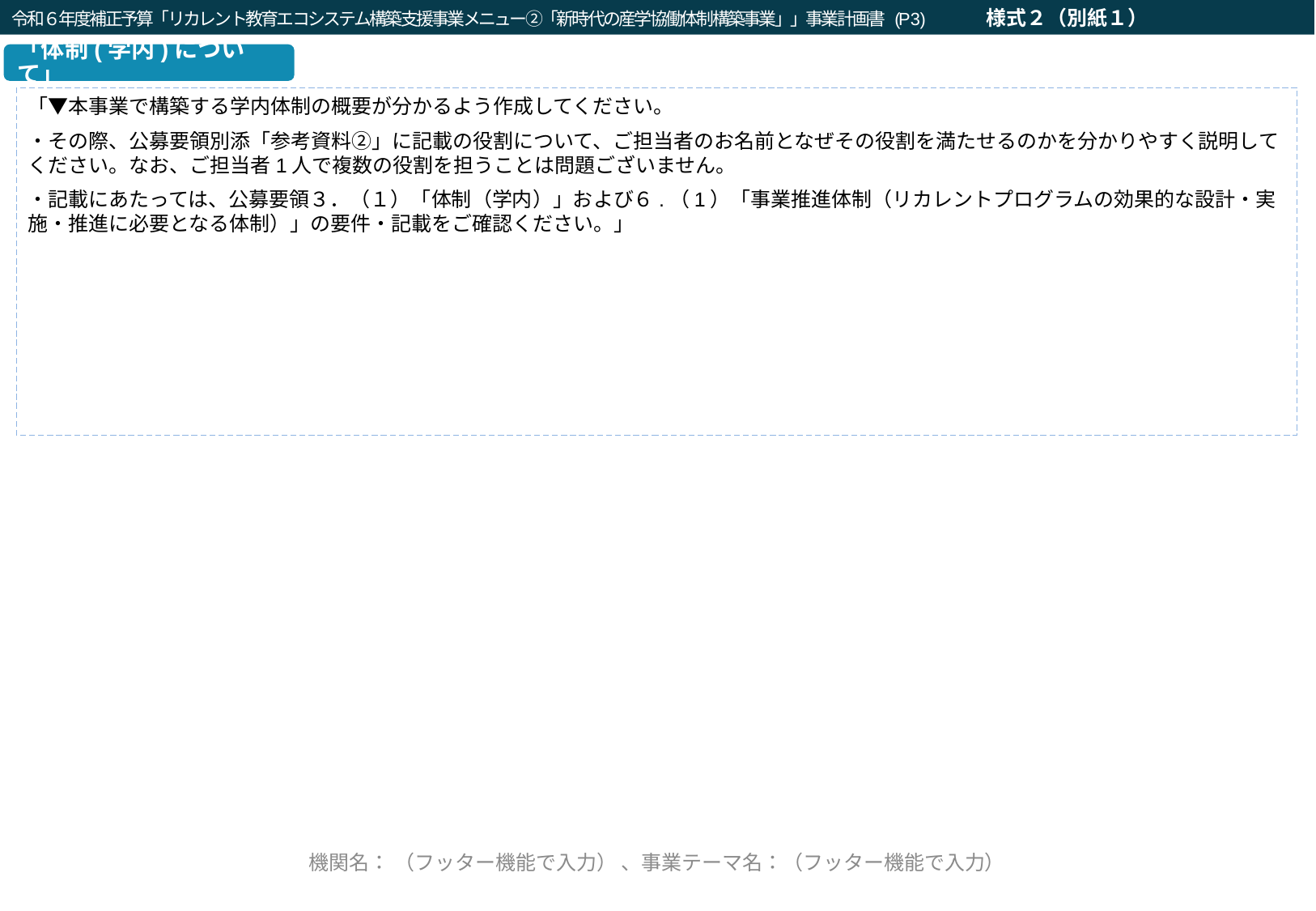

令和６年度補正予算「リカレント教育エコシステム構築支援事業メニュー②「新時代の産学協働体制構築事業」」事業計画書 (P3)　　　様式２（別紙１）
令和２年度「就職・転職支援のための大学リカレント教育推進事業（就職・転職支援のためのリカレント教育プログラムの開発・実施）」企画提案書（a：求職支援）(P3)
「体制(学内)について」
「▼本事業で構築する学内体制の概要が分かるよう作成してください。
・その際、公募要領別添「参考資料②」に記載の役割について、ご担当者のお名前となぜその役割を満たせるのかを分かりやすく説明してください。なお、ご担当者1人で複数の役割を担うことは問題ございません。
・記載にあたっては、公募要領３．（１）「体制（学内）」および６.（1）「事業推進体制（リカレントプログラムの効果的な設計・実施・推進に必要となる体制）」の要件・記載をご確認ください。」

←フッターを以後のページ全てに必ず記入
機関名： （フッター機能で入力） 、事業テーマ名：（フッター機能で入力）